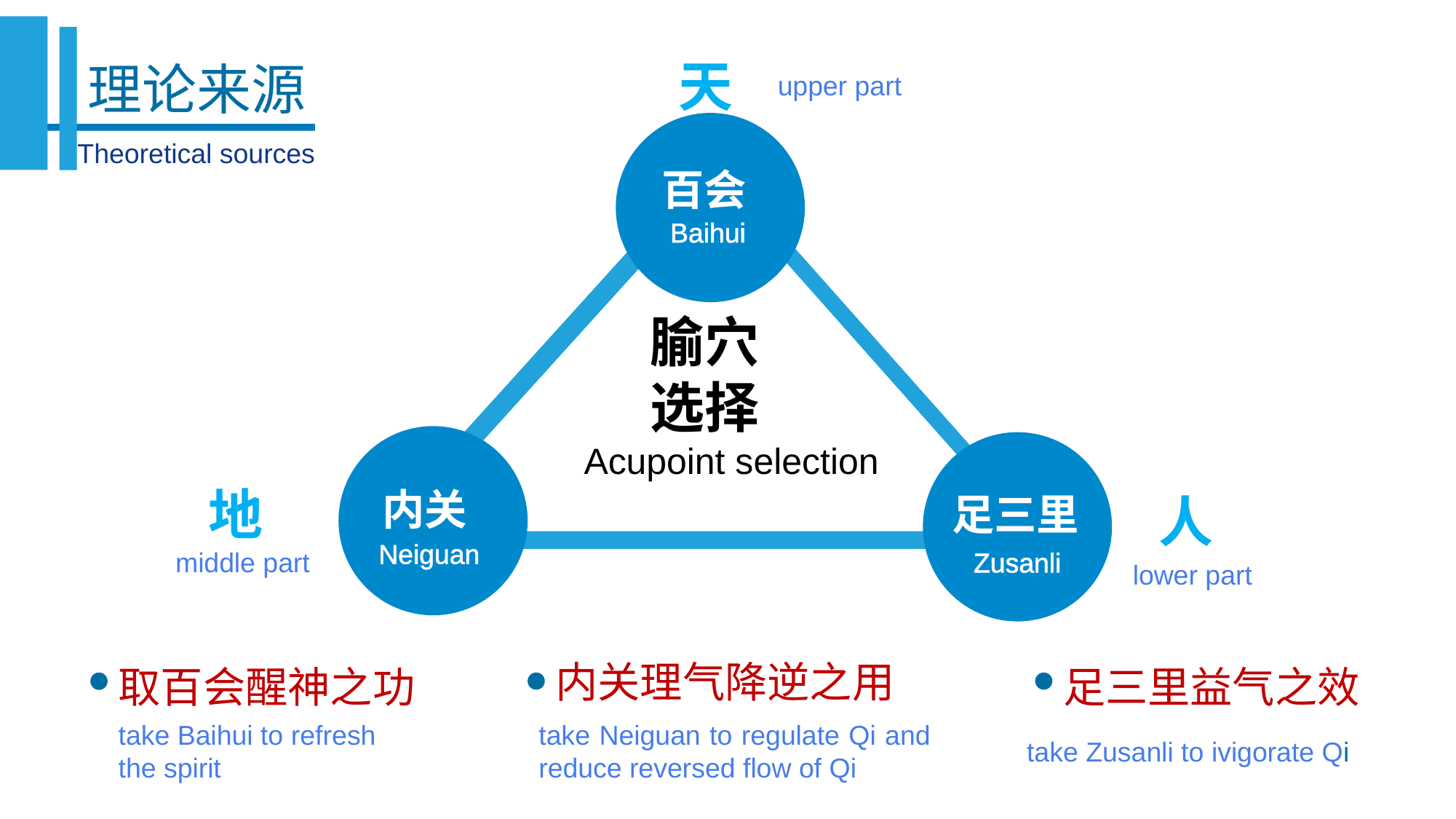

天
理论来源
upper part

Theoretical sources

百会

Baihui

腧穴选择

Acupoint selection
地
内关
足三里
人
Neiguan
middle part
Zusanli
lower part
取百会醒神之功
足三里益气之效
内关理气降逆之用

take Baihui to refresh the spirit
take Neiguan to regulate Qi and reduce reversed flow of Qi
take Zusanli to ivigorate Qi